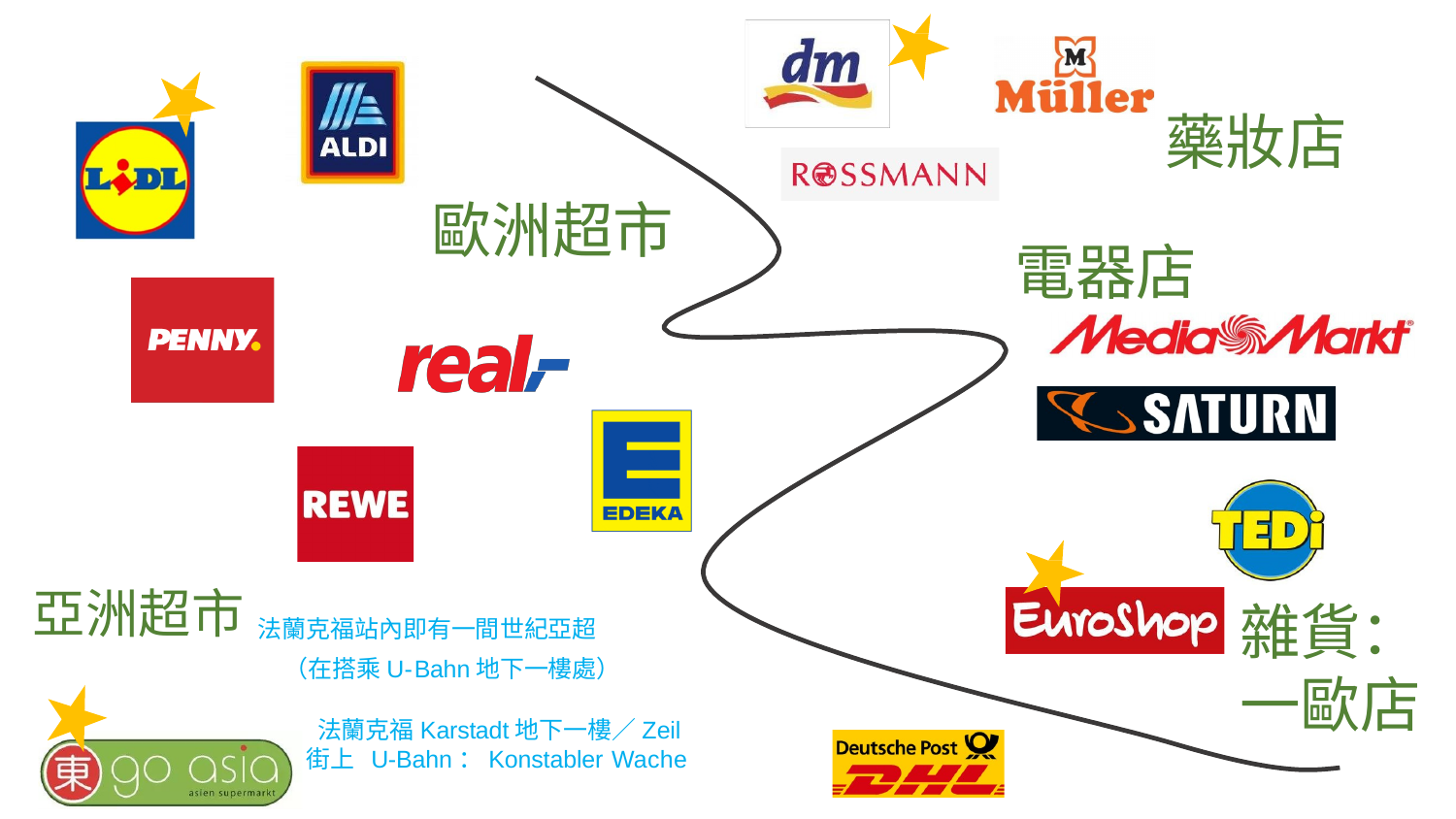

# 藥妝店
電器店

歐洲超市

亞洲超市法蘭克福站內即有一間世紀亞超
（在搭乘U-Bahn地下一樓處）

雜貨： 一歐店

 法蘭克福Karstadt地下一樓∕Zeil街上  U-Bahn：Konstabler Wache